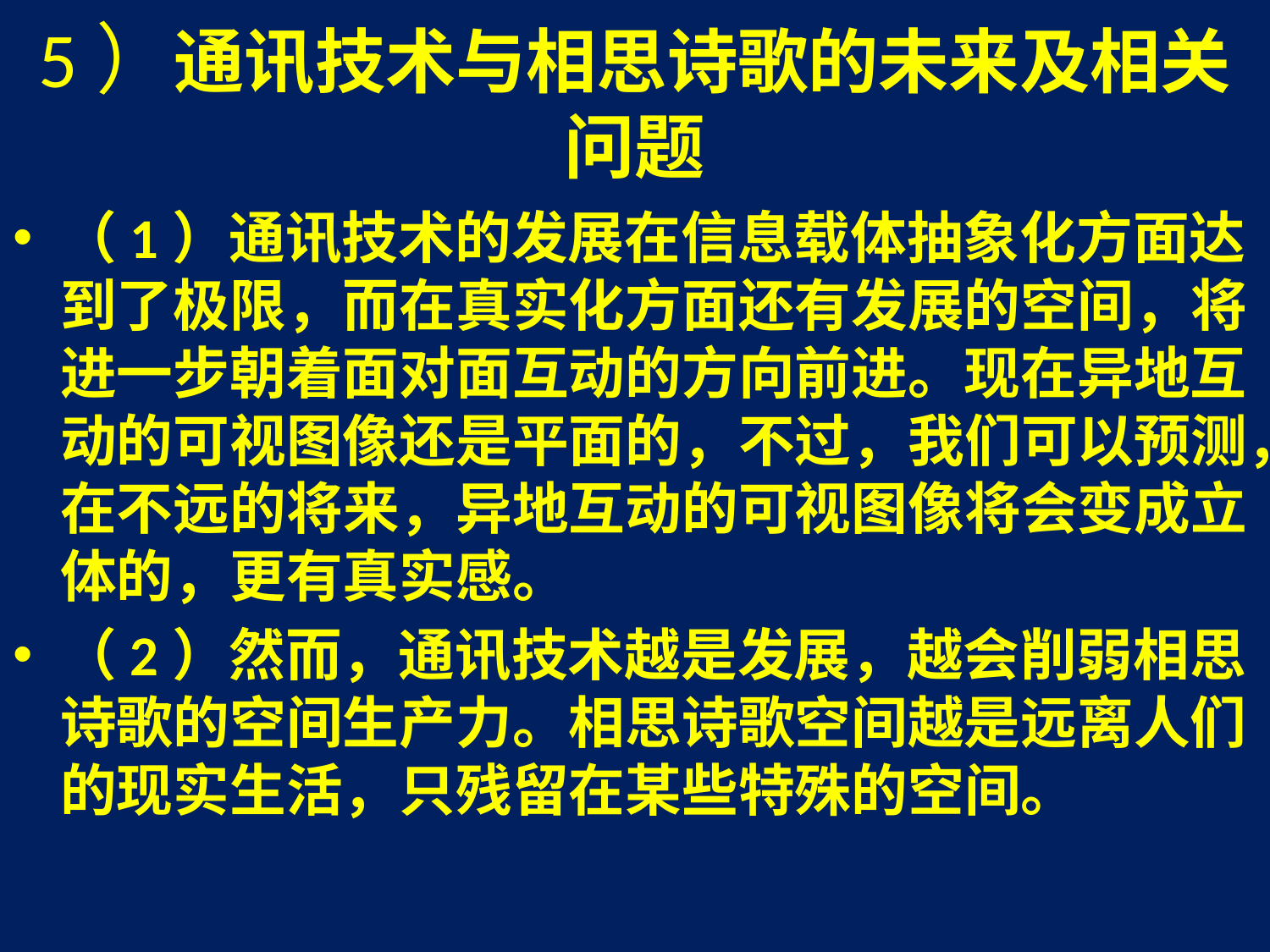

# 5）通讯技术与相思诗歌的未来及相关问题
（1）通讯技术的发展在信息载体抽象化方面达到了极限，而在真实化方面还有发展的空间，将进一步朝着面对面互动的方向前进。现在异地互动的可视图像还是平面的，不过，我们可以预测，在不远的将来，异地互动的可视图像将会变成立体的，更有真实感。
（2）然而，通讯技术越是发展，越会削弱相思诗歌的空间生产力。相思诗歌空间越是远离人们的现实生活，只残留在某些特殊的空间。